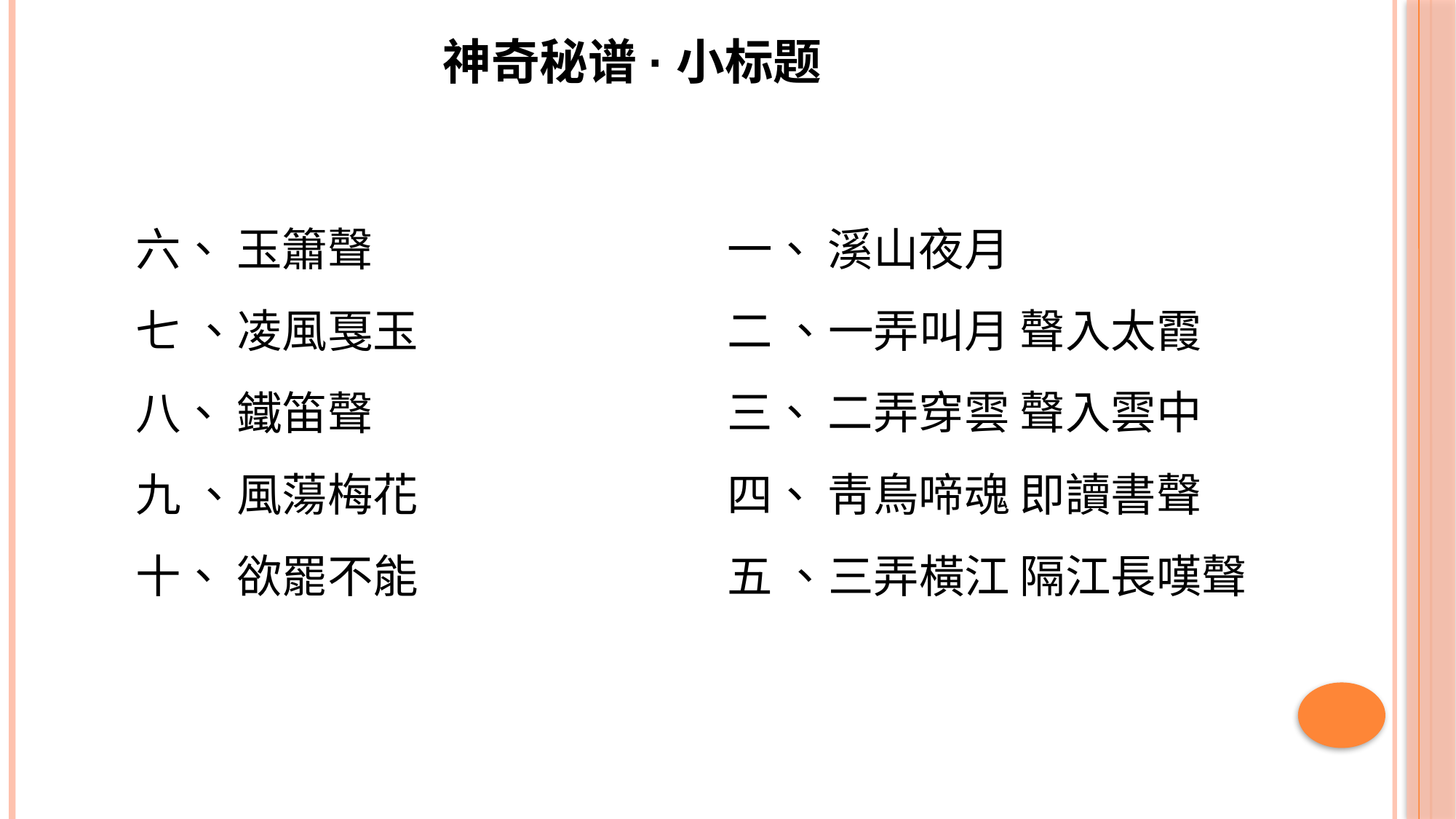

神奇秘谱·小标题
六、 玉簫聲
七 、凌風戛玉
八、 鐵笛聲
九 、風蕩梅花
十、 欲罷不能
一、 溪山夜月
二 、一弄叫月 聲入太霞
三、 二弄穿雲 聲入雲中
四、 靑鳥啼魂 即讀書聲
五 、三弄橫江 隔江長嘆聲